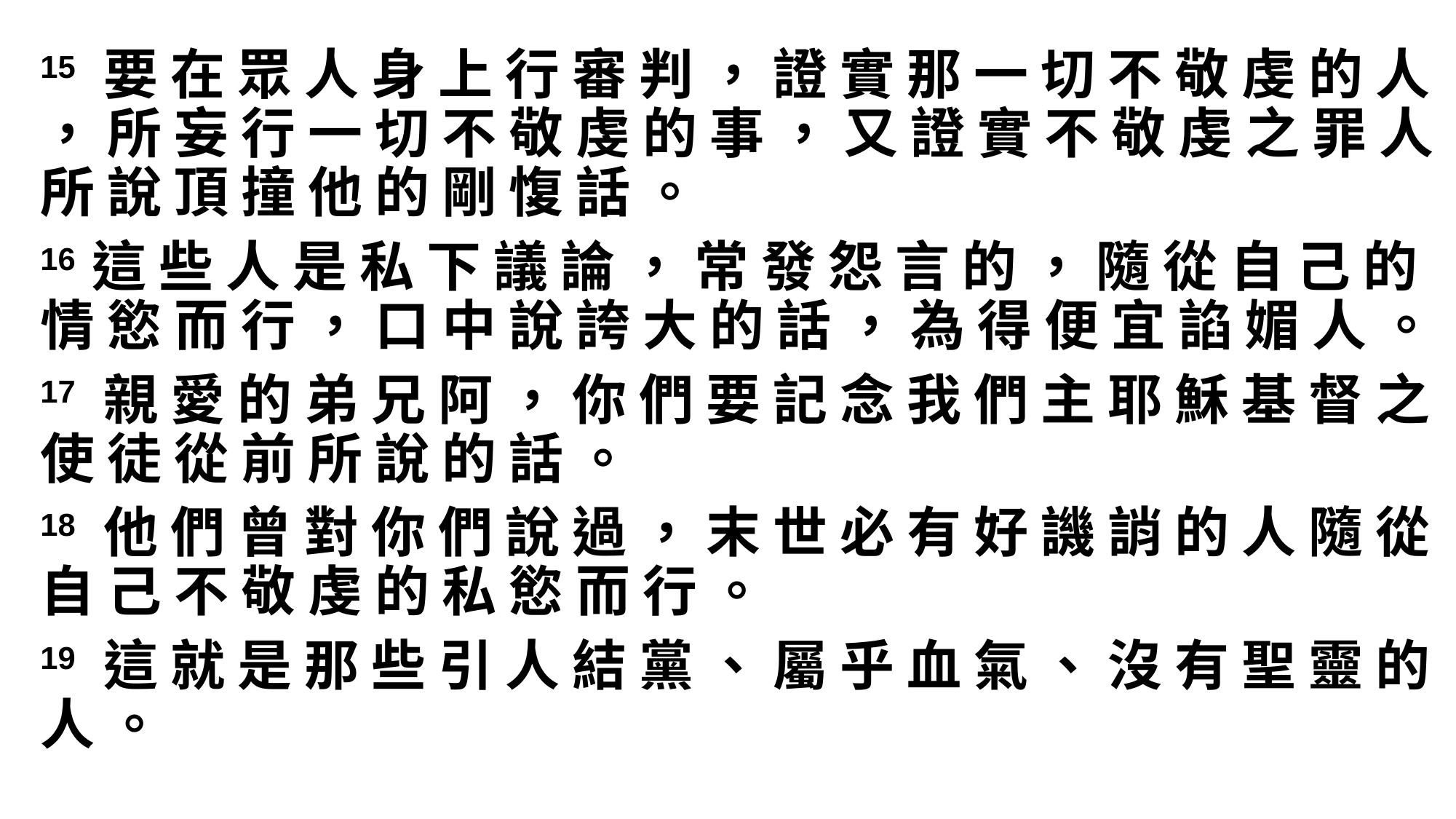

15 要 在 眾 人 身 上 行 審 判 ， 證 實 那 一 切 不 敬 虔 的 人 ， 所 妄 行 一 切 不 敬 虔 的 事 ， 又 證 實 不 敬 虔 之 罪 人 所 說 頂 撞 他 的 剛 愎 話 。
16 這 些 人 是 私 下 議 論 ， 常 發 怨 言 的 ， 隨 從 自 己 的 情 慾 而 行 ， 口 中 說 誇 大 的 話 ， 為 得 便 宜 諂 媚 人 。
17 親 愛 的 弟 兄 阿 ， 你 們 要 記 念 我 們 主 耶 穌 基 督 之 使 徒 從 前 所 說 的 話 。
18 他 們 曾 對 你 們 說 過 ， 末 世 必 有 好 譏 誚 的 人 隨 從 自 己 不 敬 虔 的 私 慾 而 行 。
19 這 就 是 那 些 引 人 結 黨 、 屬 乎 血 氣 、 沒 有 聖 靈 的 人 。